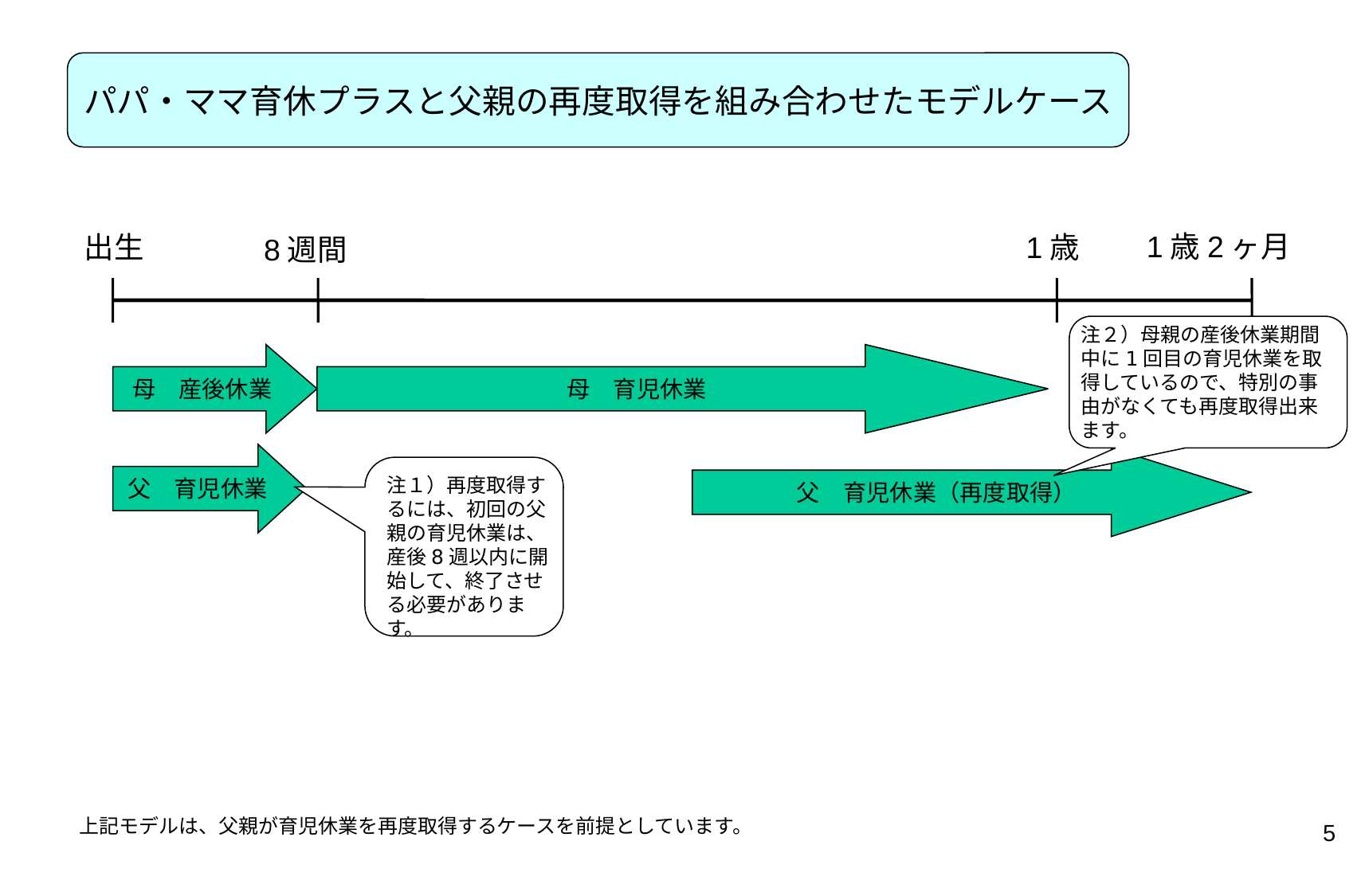

パパ・ママ育休プラスと父親の再度取得を組み合わせたモデルケース
1歳2ヶ月
出生
1歳
8週間

注２）母親の産後休業期間中に1回目の育児休業を取得しているので、特別の事由がなくても再度取得出来ます。
母　産後休業
母　育児休業
父　育児休業
父　育児休業（再度取得）

注１）再度取得するには、初回の父親の育児休業は、産後8週以内に開始して、終了させる必要があります。
上記モデルは、父親が育児休業を再度取得するケースを前提としています。
5